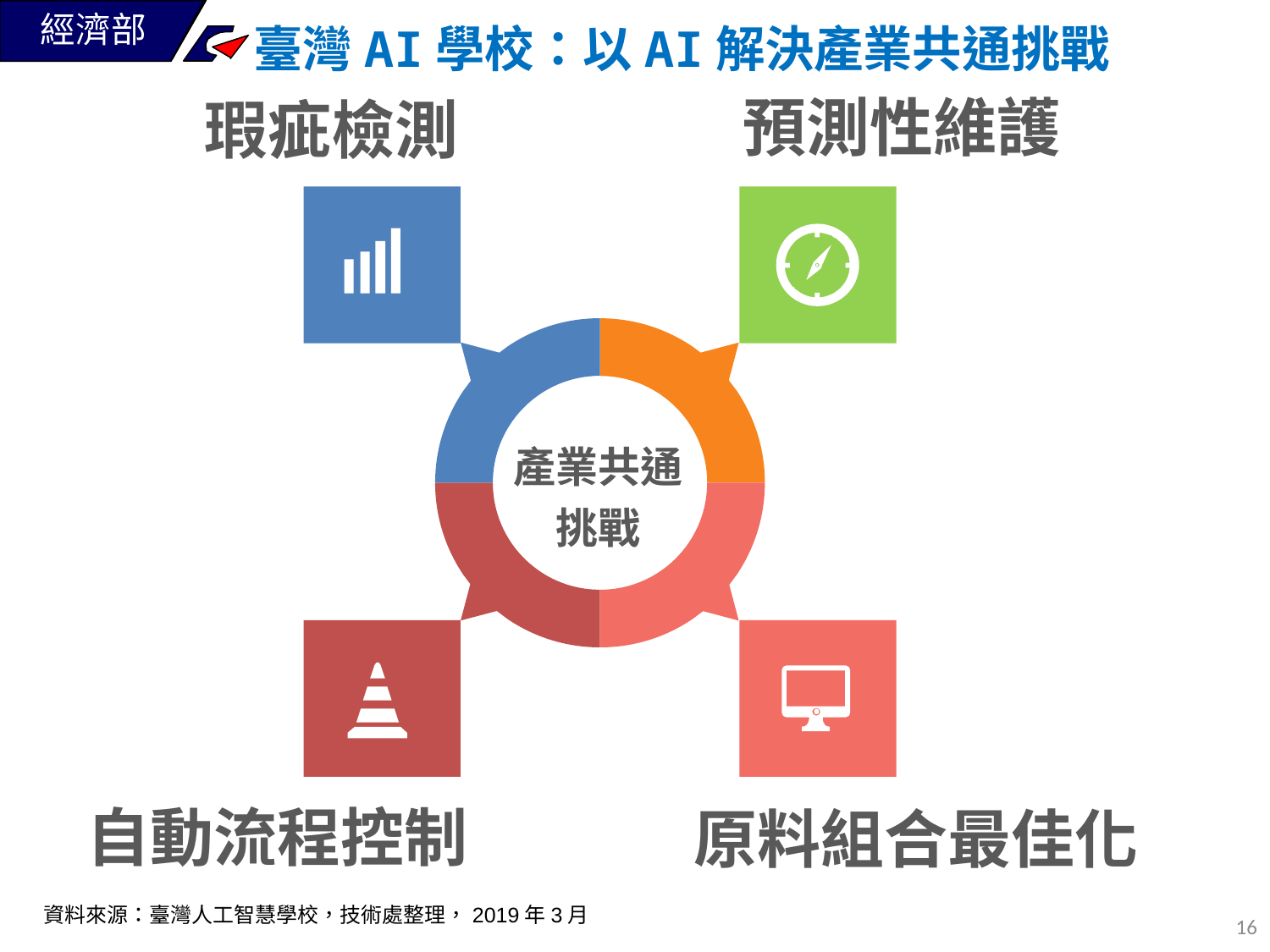

# 臺灣AI學校：以AI解決產業共通挑戰
預測性維護

瑕疵檢測

產業共通
挑戰

自動流程控制
原料組合最佳化
資料來源：臺灣人工智慧學校，技術處整理，2019年3月
16